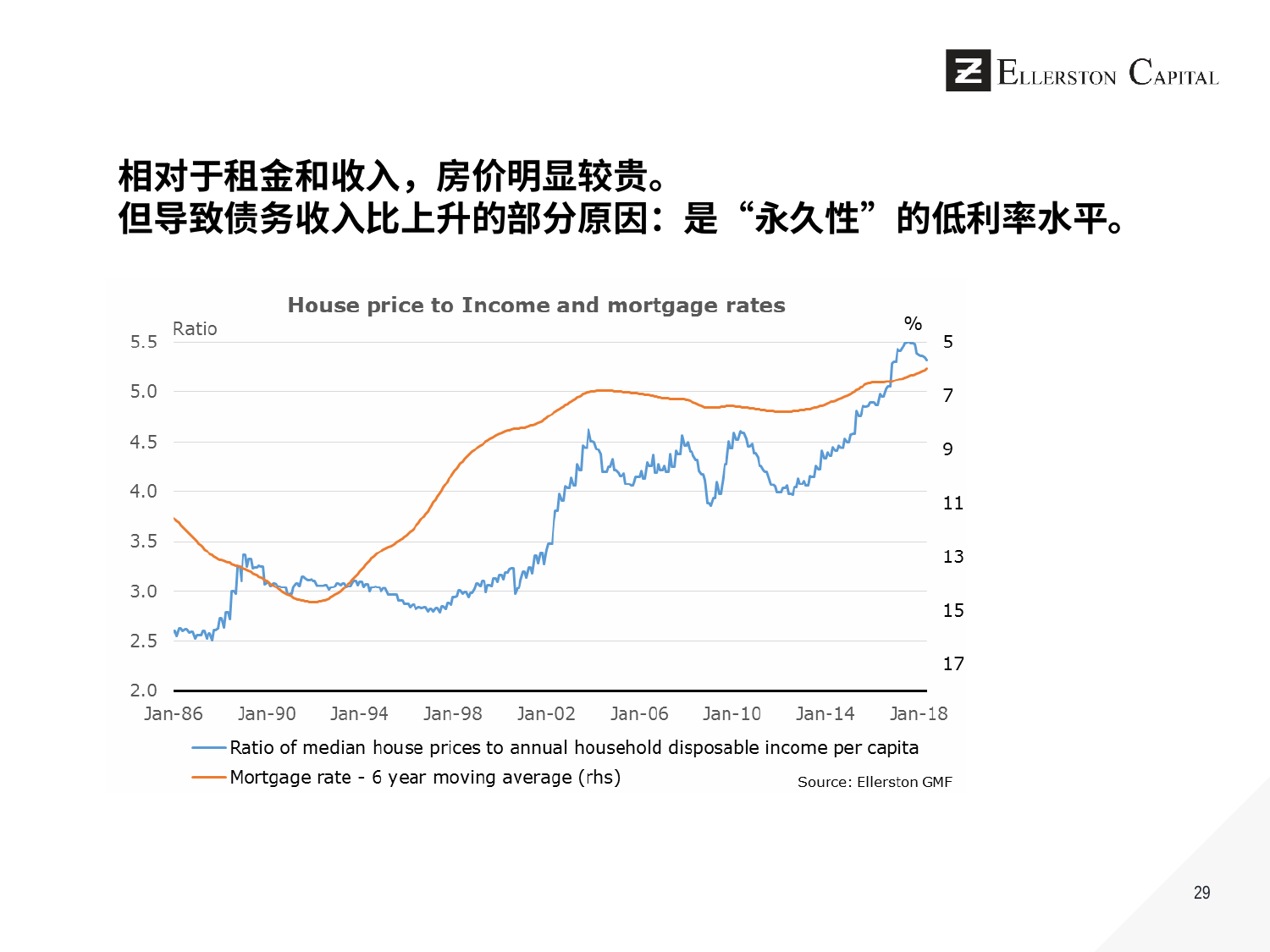

相对于租金和收入，房价明显较贵。
但导致债务收入比上升的部分原因：是“永久性”的低利率水平。

30/11/2018
29